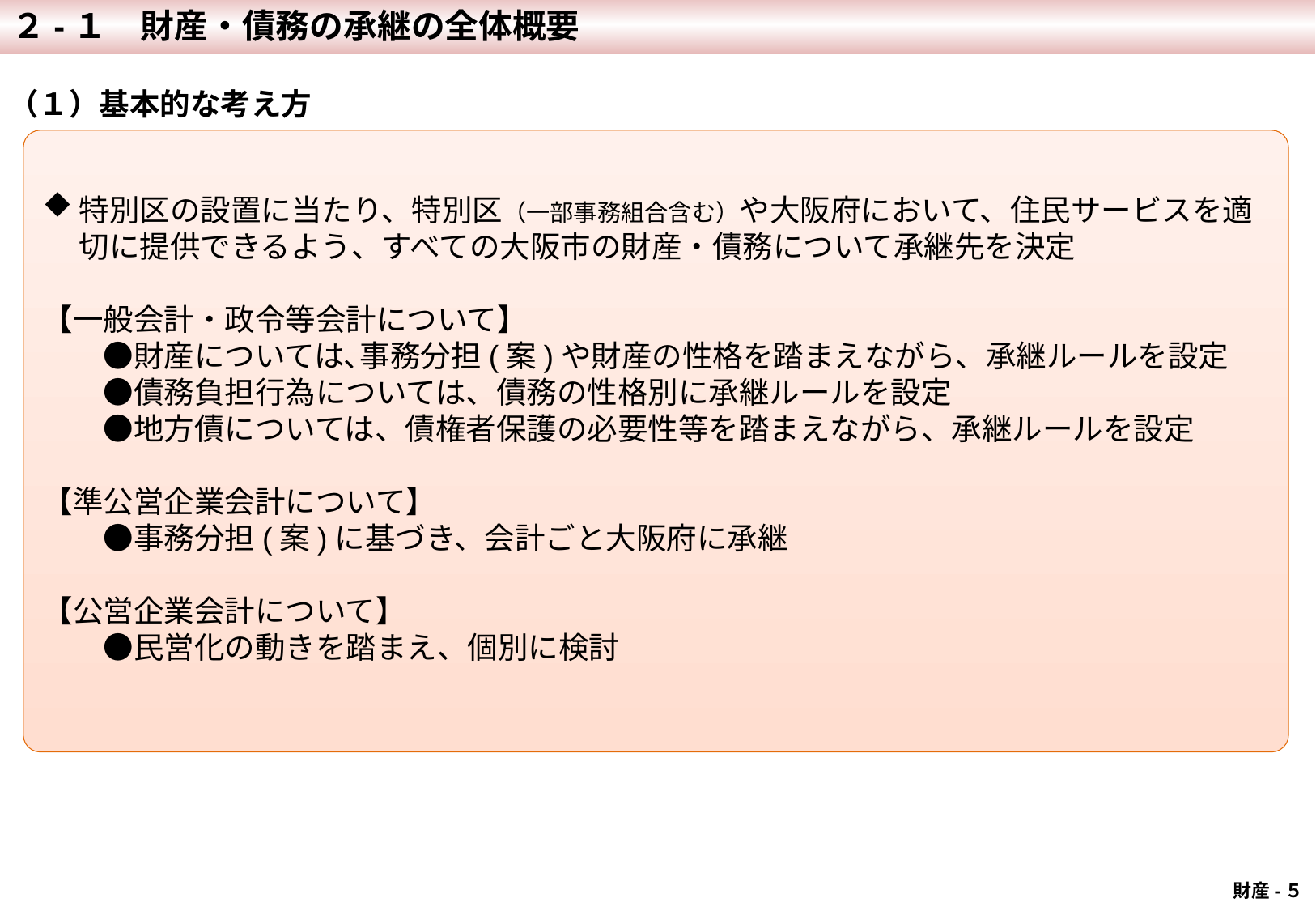

２-１　財産・債務の承継の全体概要
（１）基本的な考え方

特別区の設置に当たり、特別区（一部事務組合含む）や大阪府において、住民サービスを適切に提供できるよう、すべての大阪市の財産・債務について承継先を決定

【一般会計・政令等会計について】
　　●財産については､事務分担(案)や財産の性格を踏まえながら、承継ルールを設定
　　●債務負担行為については、債務の性格別に承継ルールを設定
　　●地方債については、債権者保護の必要性等を踏まえながら、承継ルールを設定

【準公営企業会計について】
　　●事務分担(案)に基づき、会計ごと大阪府に承継

【公営企業会計について】
　　●民営化の動きを踏まえ、個別に検討
財産-５